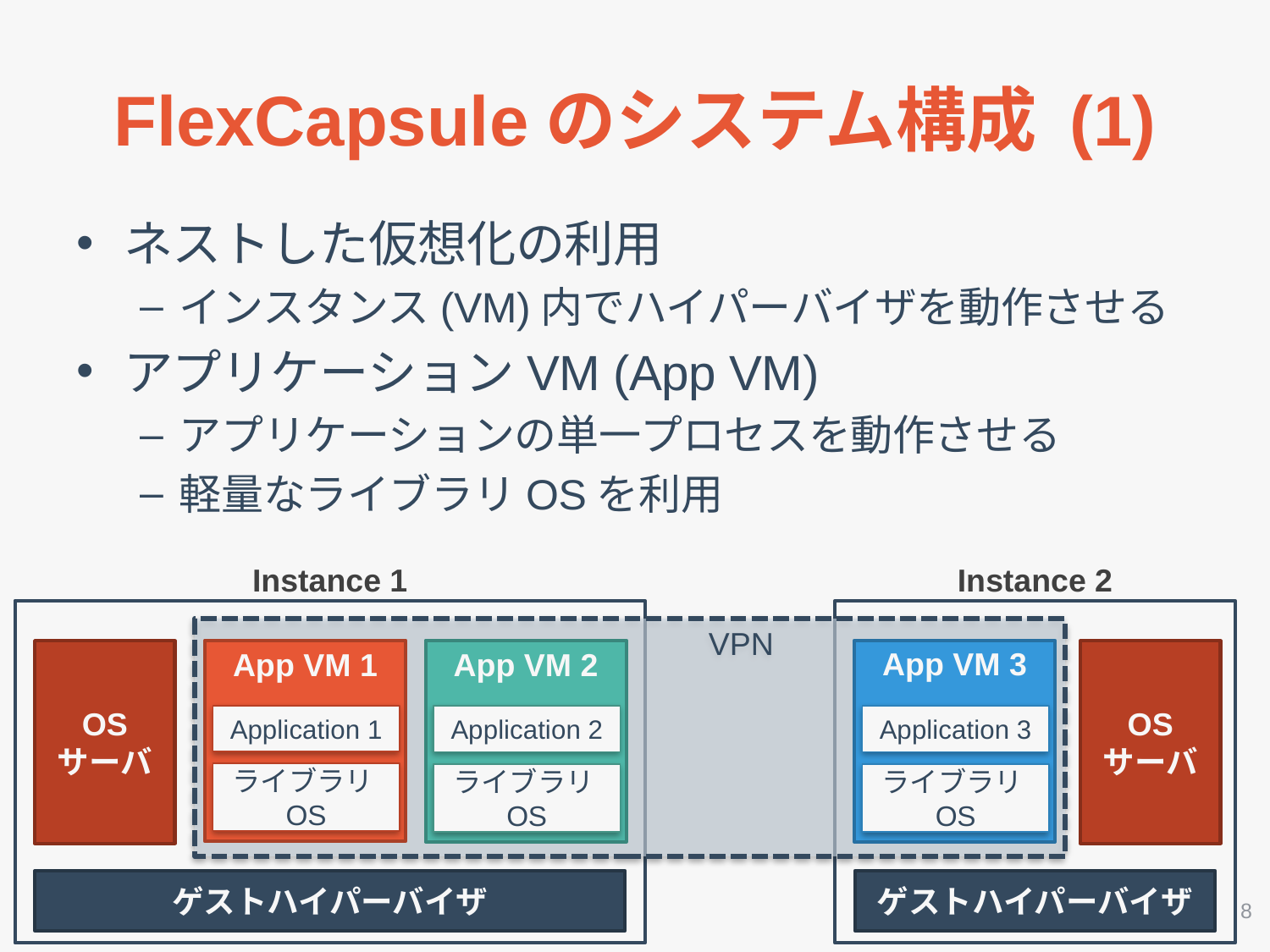

# FlexCapsuleのシステム構成 (1)
ネストした仮想化の利用
インスタンス(VM)内でハイパーバイザを動作させる
アプリケーションVM (App VM)
アプリケーションの単一プロセスを動作させる
軽量なライブラリOSを利用
Instance 1

Instance 2

                         VPN

App VM 1

App VM 2

App VM 3

OS
サーバ
OS
サーバ
Application 1
Application 2
Application 3
ライブラリOS
ライブラリOS
ライブラリOS
ゲストハイパーバイザ
ゲストハイパーバイザ
8